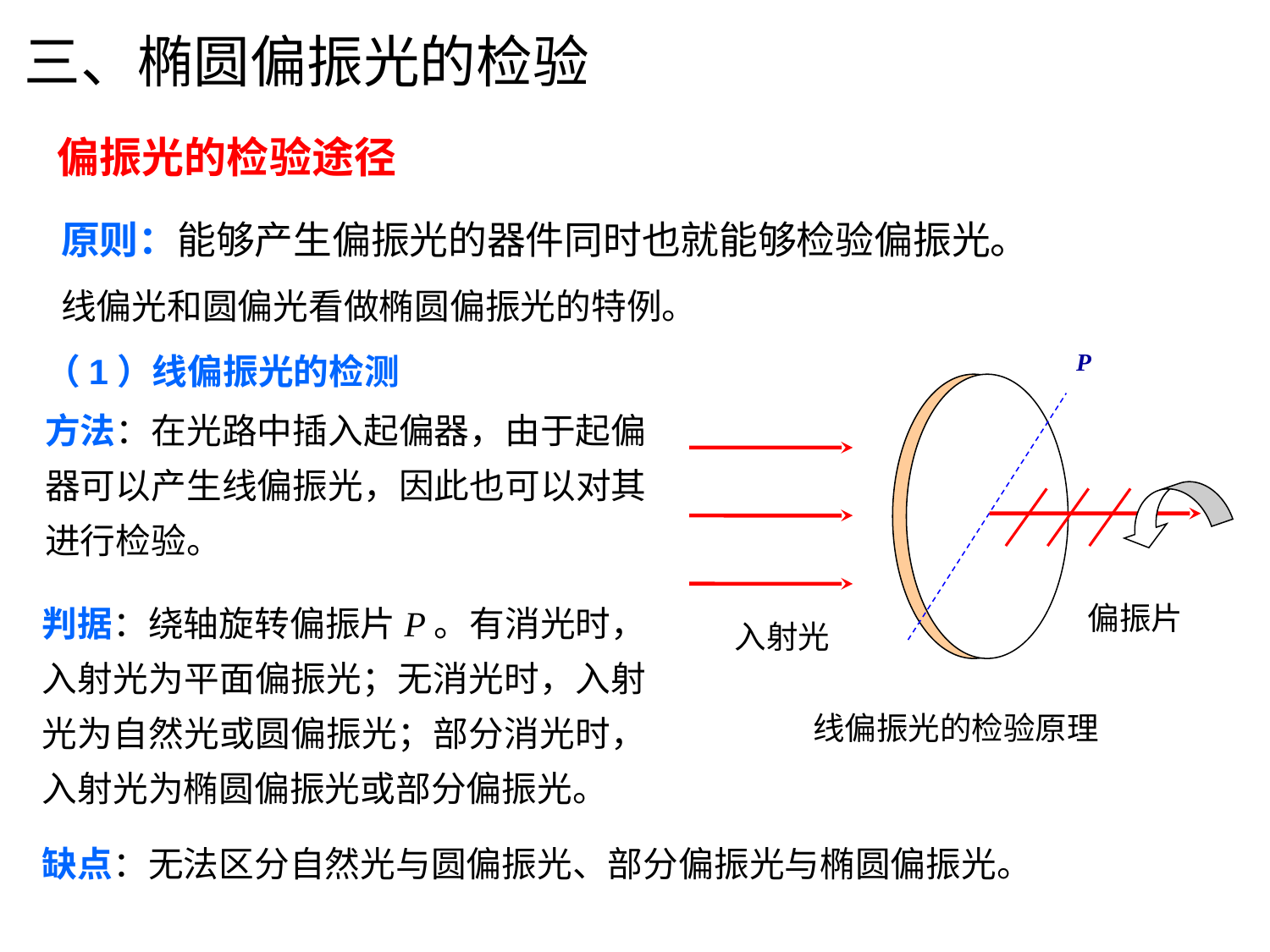

# 三、椭圆偏振光的检验
偏振光的检验途径
原则：能够产生偏振光的器件同时也就能够检验偏振光。
线偏光和圆偏光看做椭圆偏振光的特例。
（1）线偏振光的检测
P

偏振片
入射光
线偏振光的检验原理
方法：在光路中插入起偏器，由于起偏器可以产生线偏振光，因此也可以对其进行检验。
判据：绕轴旋转偏振片P。有消光时，入射光为平面偏振光；无消光时，入射光为自然光或圆偏振光；部分消光时，入射光为椭圆偏振光或部分偏振光。
缺点：无法区分自然光与圆偏振光、部分偏振光与椭圆偏振光。光。